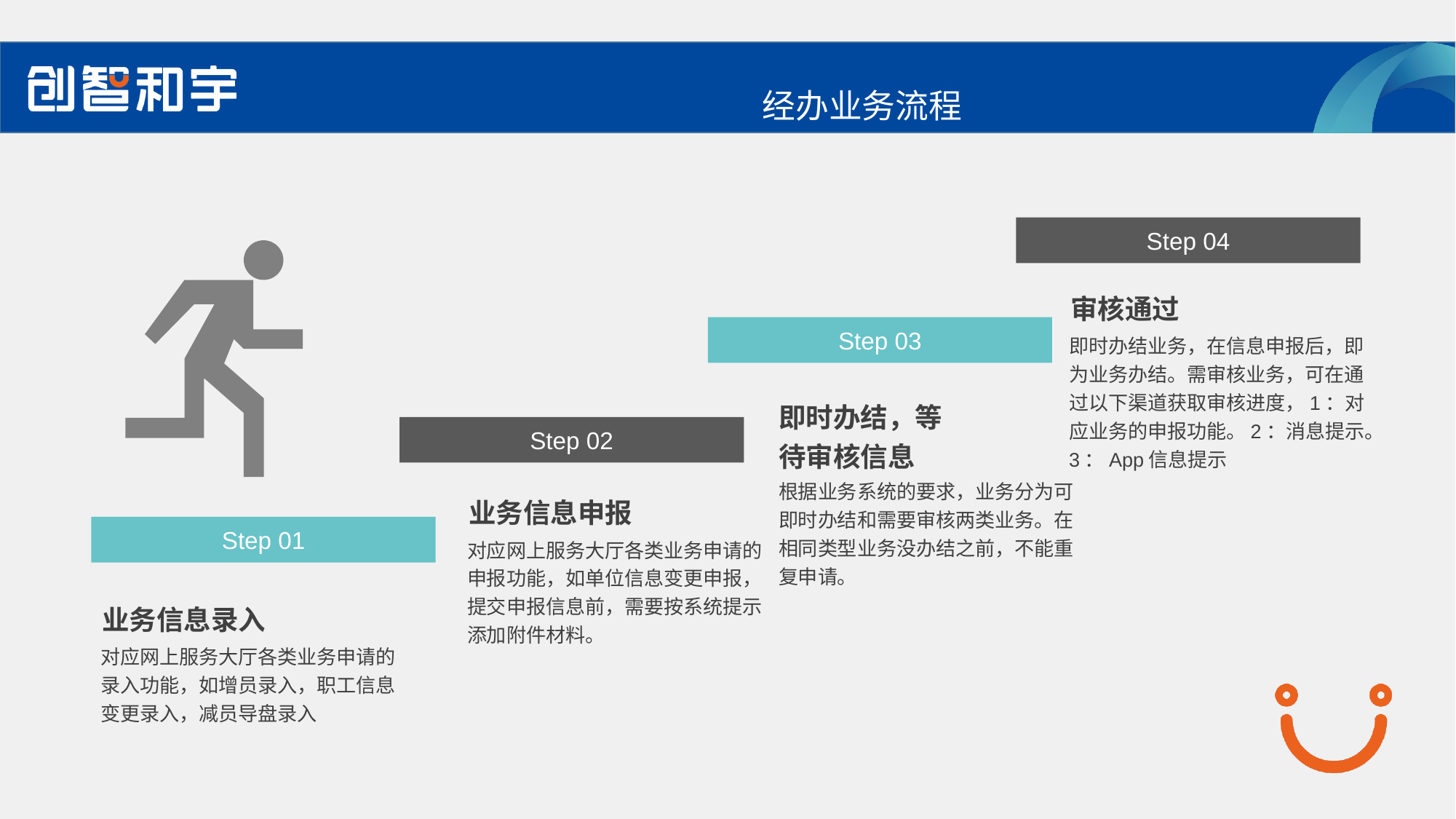

经办业务流程
Step 04

审核通过
Step 03
即时办结业务，在信息申报后，即为业务办结。需审核业务，可在通过以下渠道获取审核进度，1：对应业务的申报功能。2：消息提示。3：App信息提示
即时办结，等待审核信息
Step 02
根据业务系统的要求，业务分为可即时办结和需要审核两类业务。在相同类型业务没办结之前，不能重复申请。
业务信息申报
Step 01
对应网上服务大厅各类业务申请的申报功能，如单位信息变更申报，提交申报信息前，需要按系统提示添加附件材料。
业务信息录入
对应网上服务大厅各类业务申请的录入功能，如增员录入，职工信息变更录入，减员导盘录入